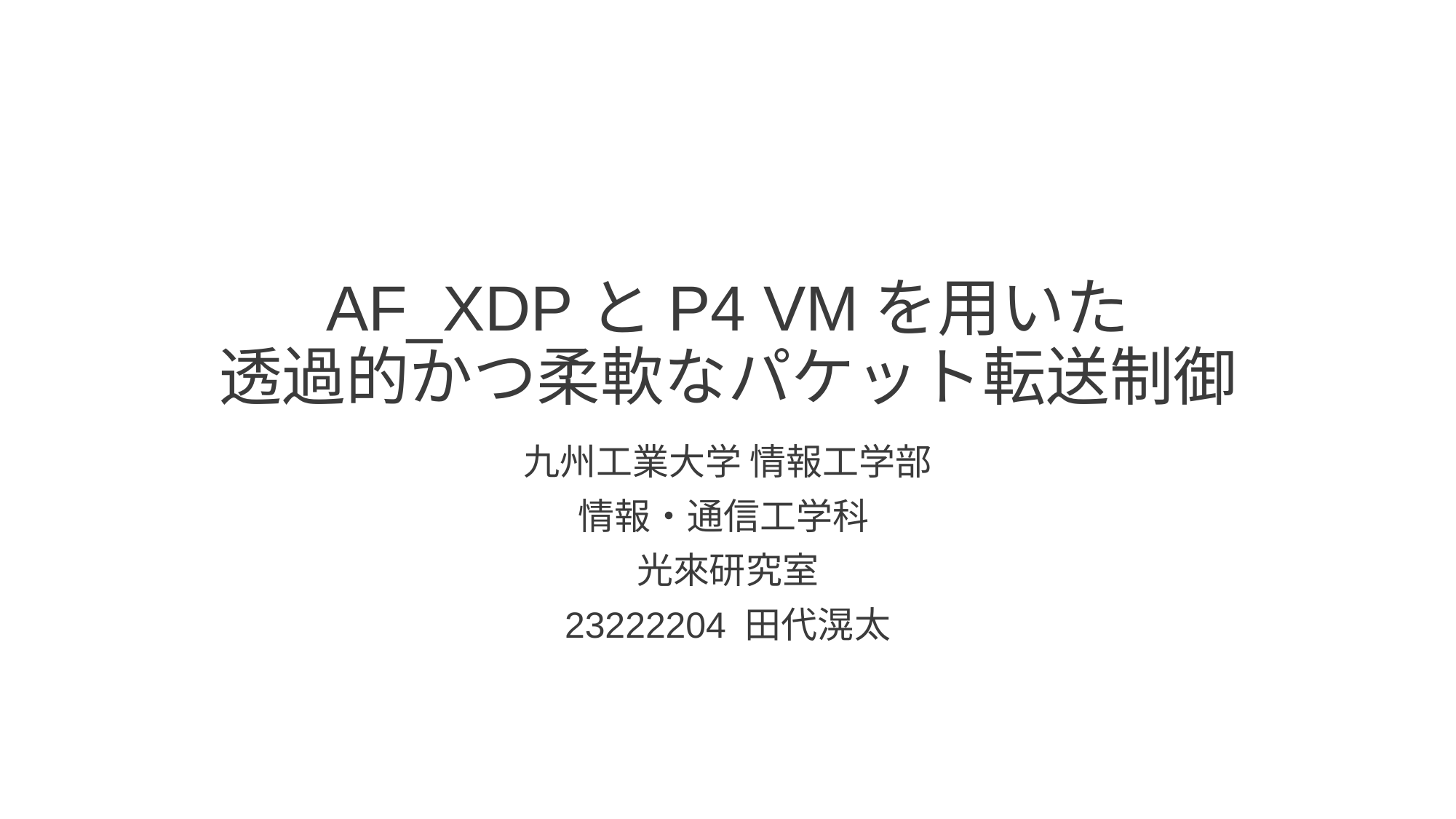

# AF_XDPとP4 VMを用いた 透過的かつ柔軟なパケット転送制御
九州工業大学 情報工学部
情報・通信工学科
光來研究室
23222204 田代滉太